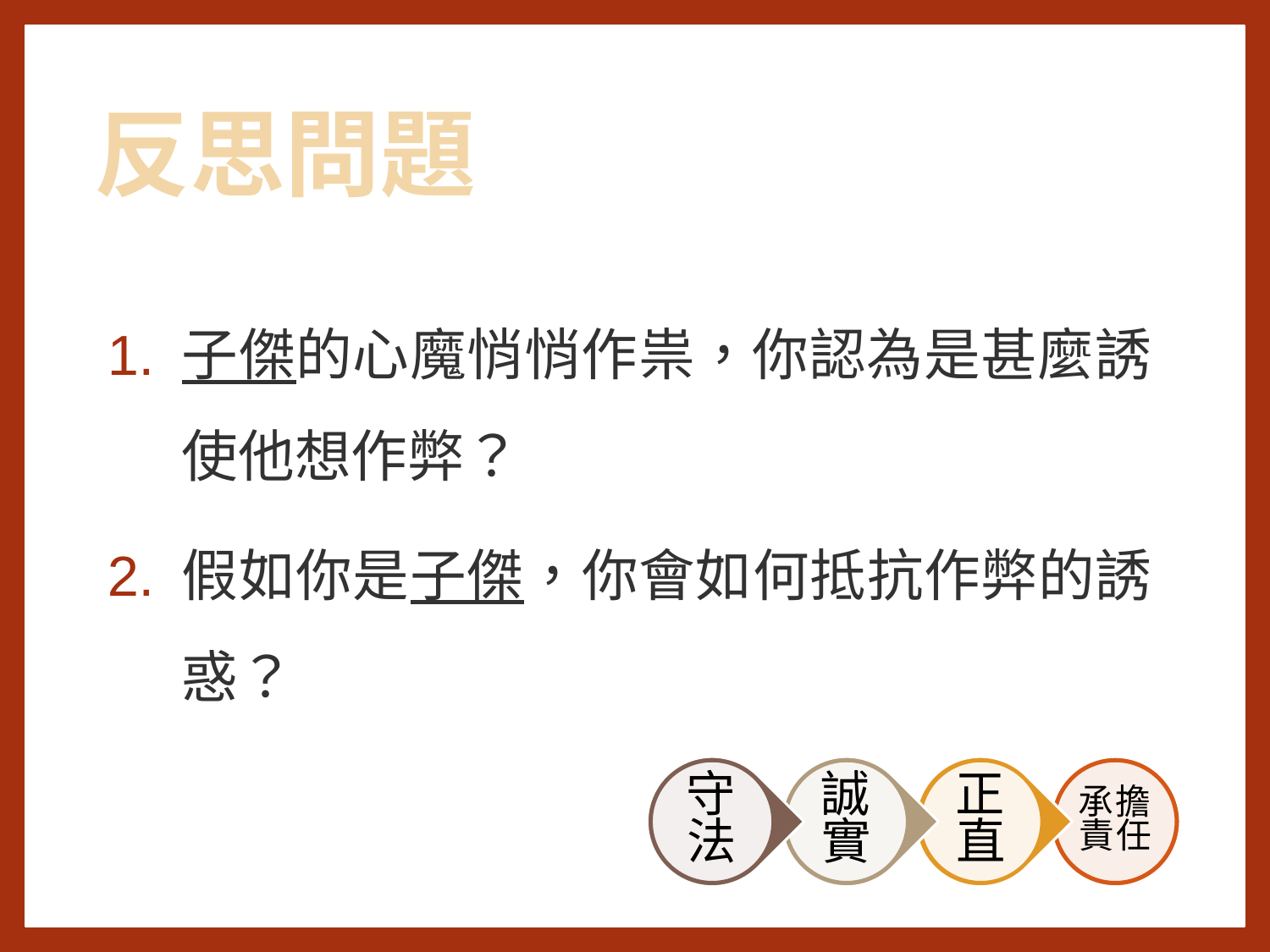

# 反思問題
子傑的心魔悄悄作祟，你認為是甚麼誘使他想作弊？
假如你是子傑，你會如何抵抗作弊的誘惑？
承擔責任
正直
誠實
守法